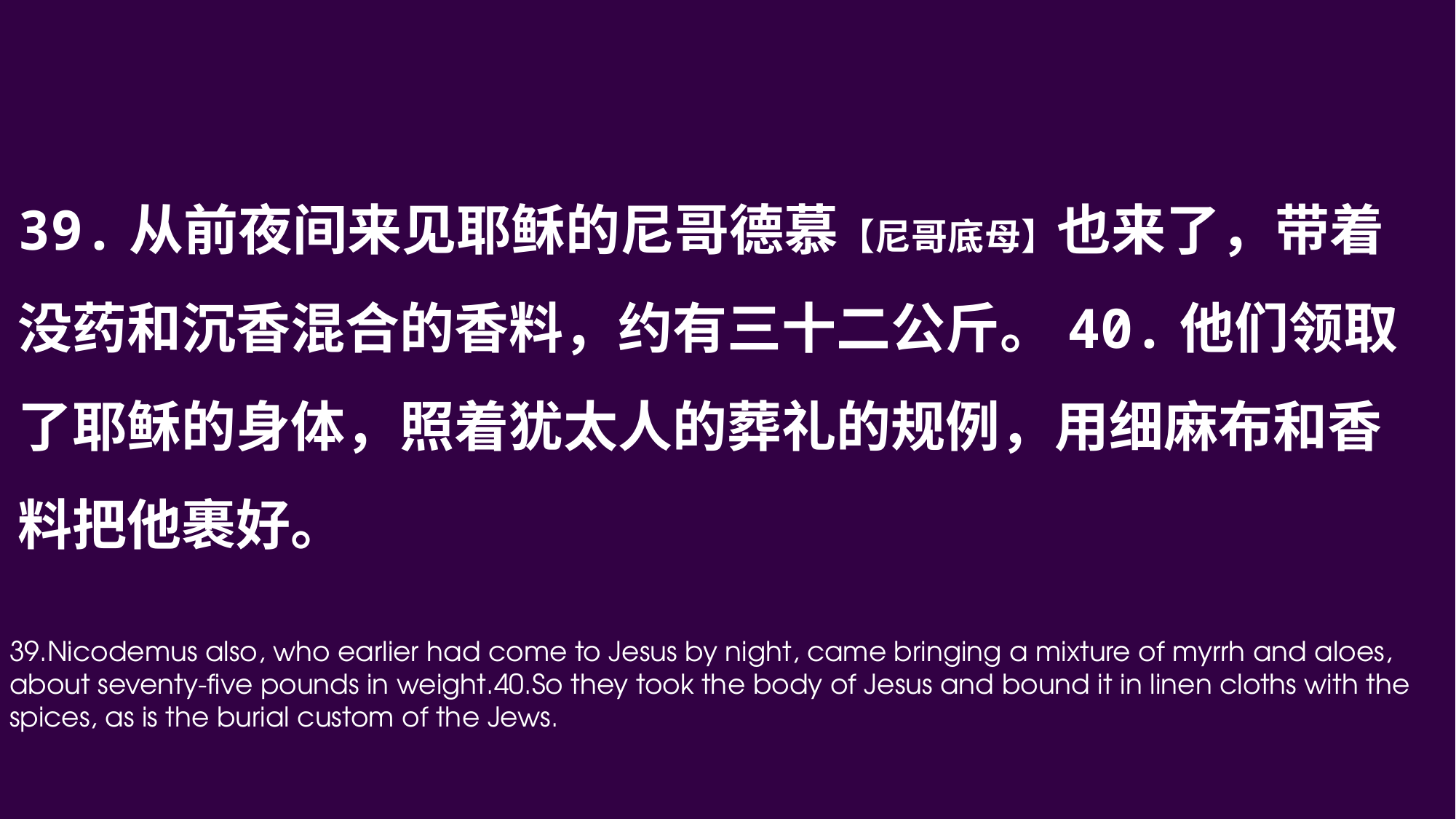

39.从前夜间来见耶稣的尼哥德慕【尼哥底母】也来了，带着没药和沉香混合的香料，约有三十二公斤。40.他们领取了耶稣的身体，照着犹太人的葬礼的规例，用细麻布和香料把他裹好。
39.Nicodemus also, who earlier had come to Jesus by night, came bringing a mixture of myrrh and aloes, about seventy-five pounds in weight.40.So they took the body of Jesus and bound it in linen cloths with the spices, as is the burial custom of the Jews.